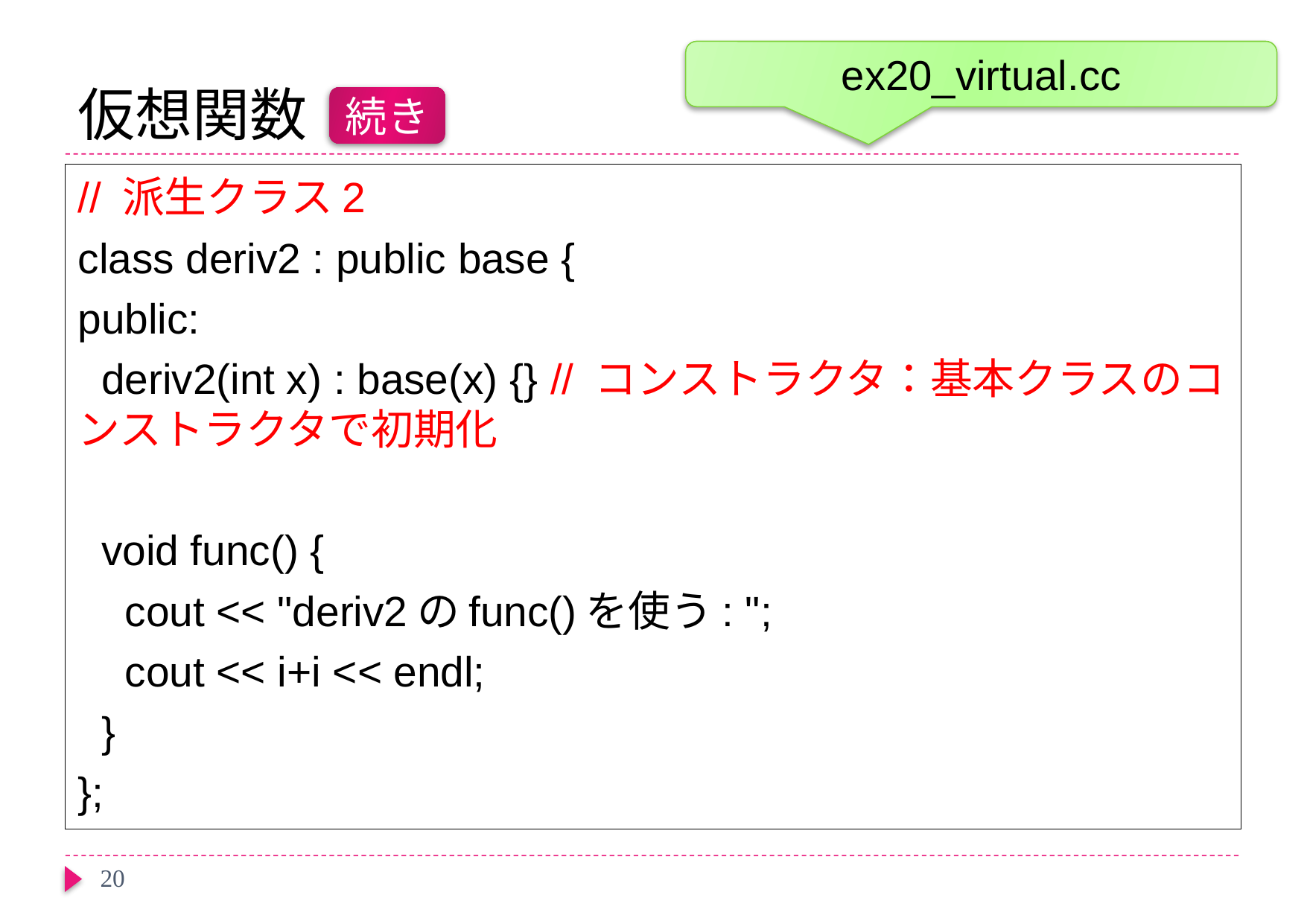

# 仮想関数
ex20_virtual.cc
続き
// 派生クラス2
class deriv2 : public base {
public:
  deriv2(int x) : base(x) {} // コンストラクタ：基本クラスのコンストラクタで初期化

  void func() {
    cout << "deriv2のfunc()を使う: ";
    cout << i+i << endl;
  }
};

20